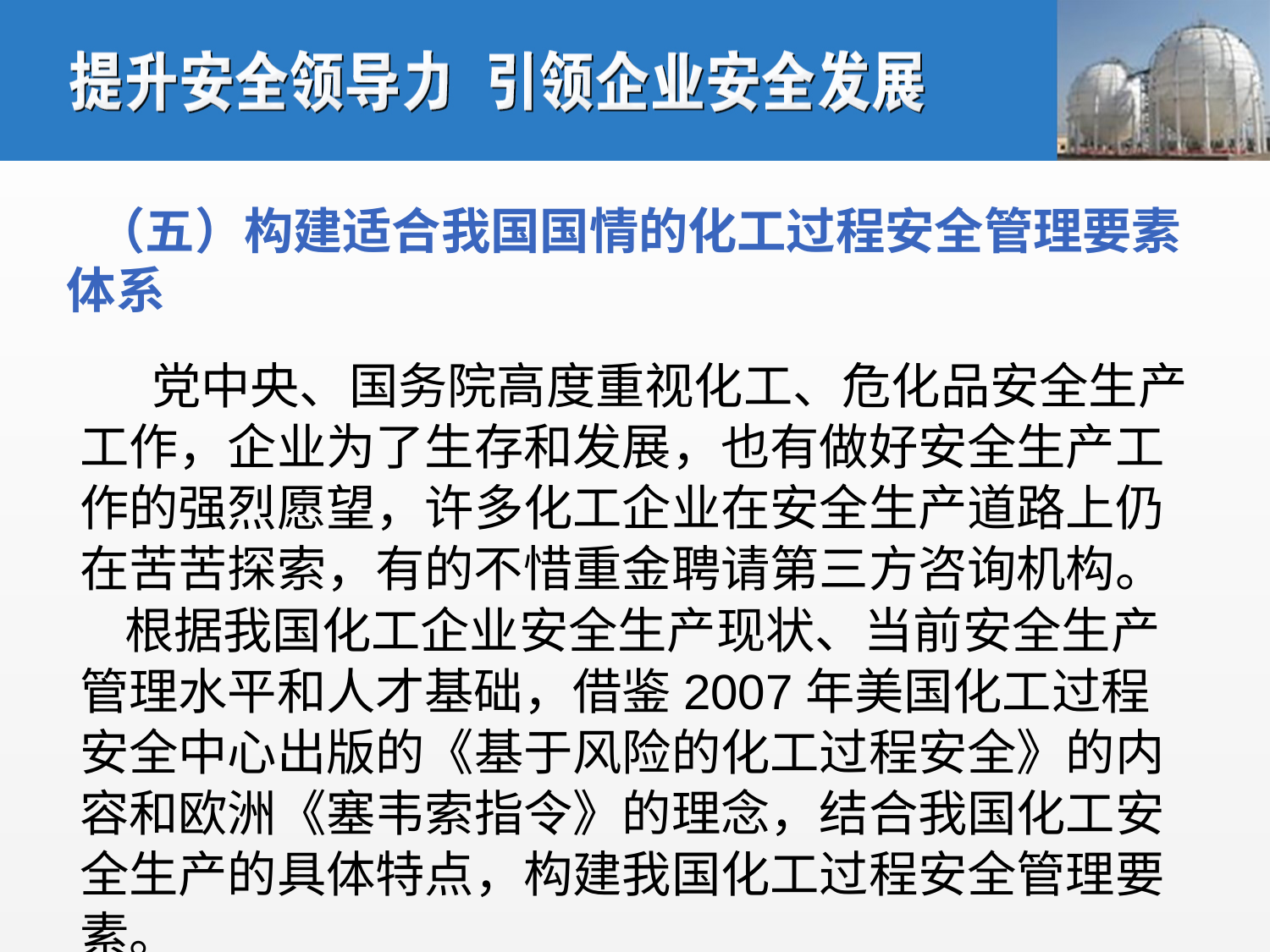

（五）构建适合我国国情的化工过程安全管理要素体系
        党中央、国务院高度重视化工、危化品安全生产工作，企业为了生存和发展，也有做好安全生产工作的强烈愿望，许多化工企业在安全生产道路上仍在苦苦探索，有的不惜重金聘请第三方咨询机构。
   根据我国化工企业安全生产现状、当前安全生产管理水平和人才基础，借鉴2007年美国化工过程安全中心出版的《基于风险的化工过程安全》的内容和欧洲《塞韦索指令》的理念，结合我国化工安全生产的具体特点，构建我国化工过程安全管理要素。